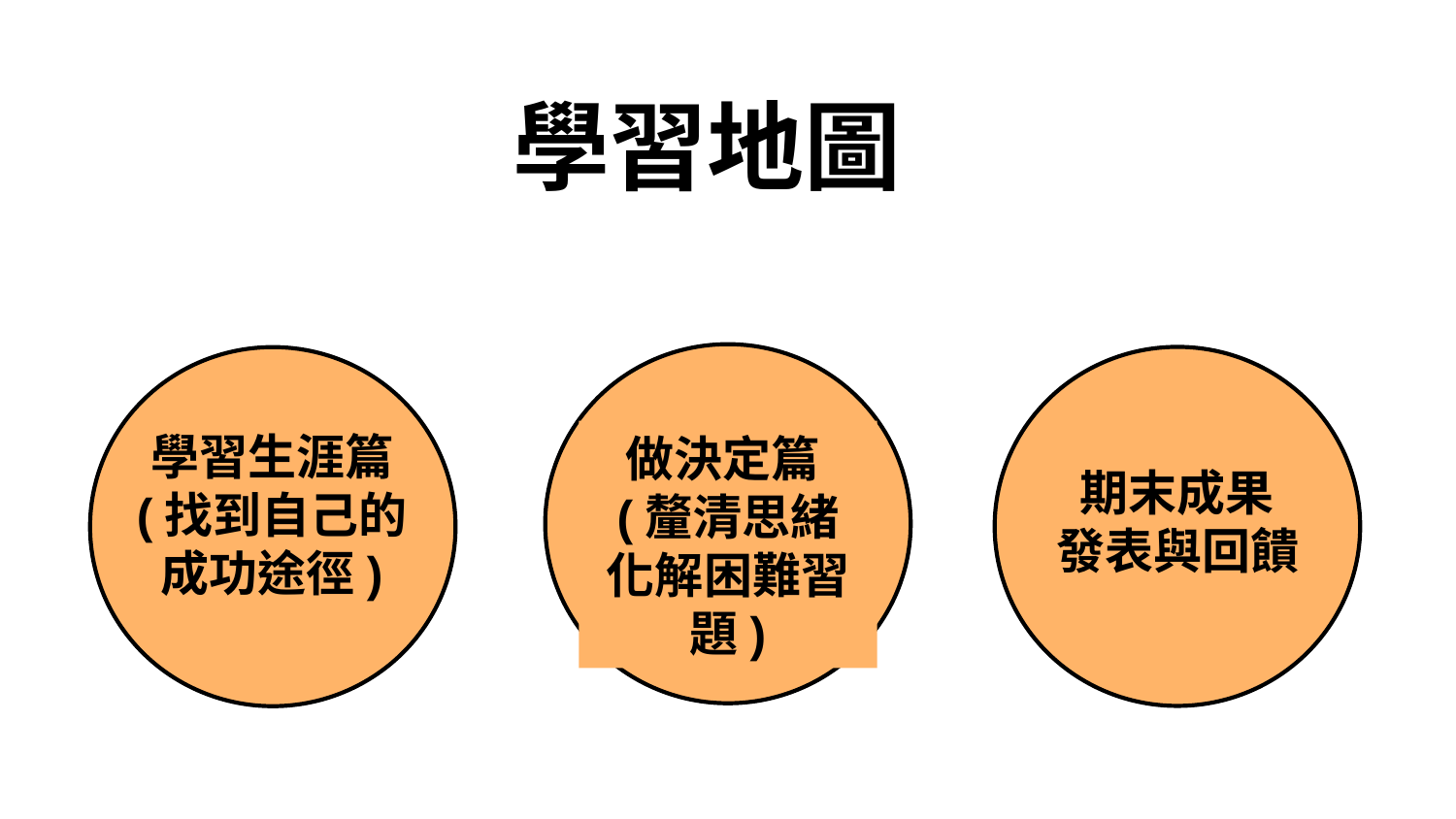

學習地圖

學習生涯篇
(找到自己的
成功途徑)
做決定篇
(釐清思緒化解困難習題)
期末成果
發表與回饋